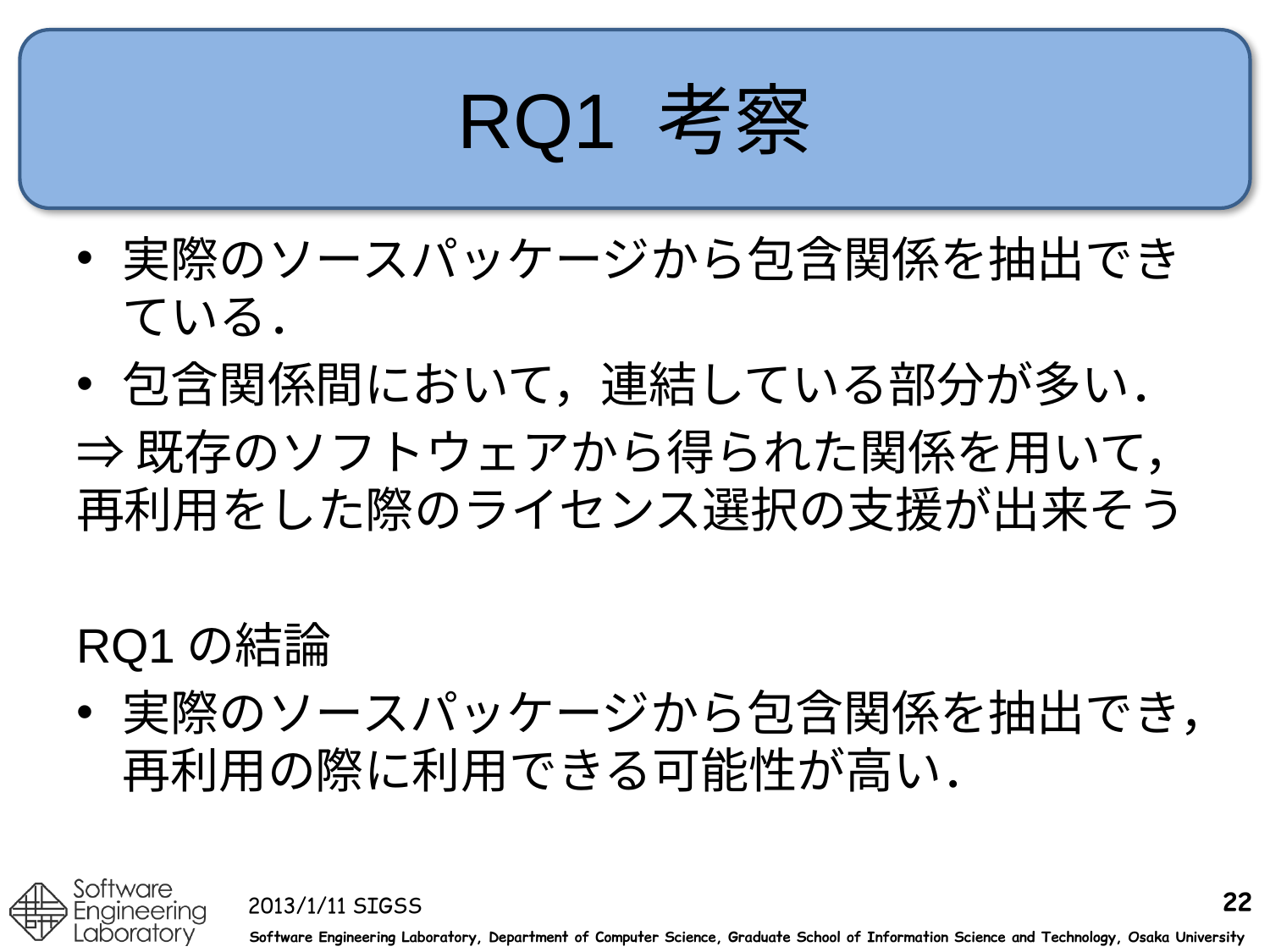

# RQ1 考察
実際のソースパッケージから包含関係を抽出できている．
包含関係間において，連結している部分が多い．
⇒既存のソフトウェアから得られた関係を用いて，再利用をした際のライセンス選択の支援が出来そう

RQ1の結論
実際のソースパッケージから包含関係を抽出でき，再利用の際に利用できる可能性が高い．
22
2013/1/11 SIGSS